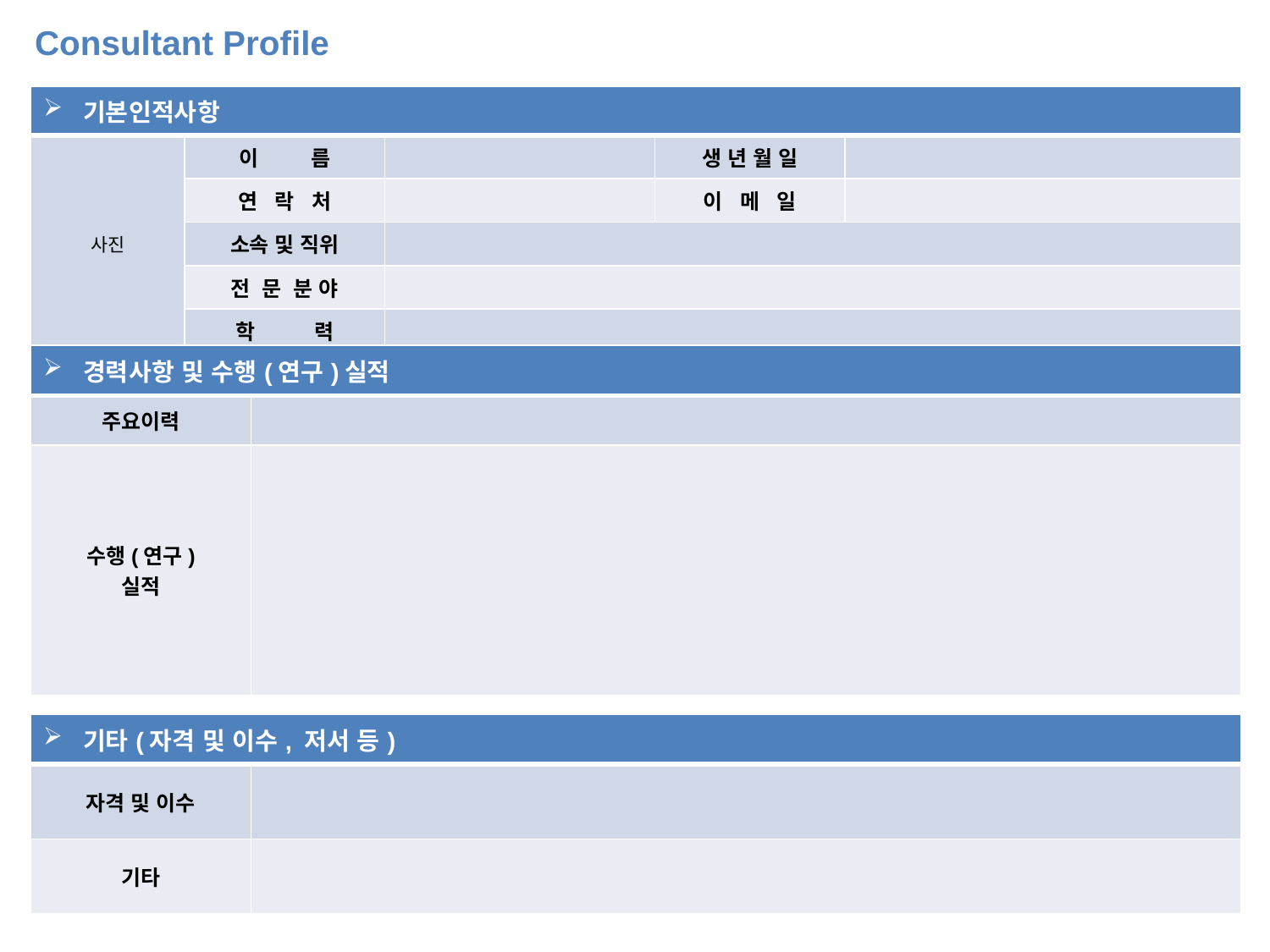

# Consultant Profile
| 기본인적사항 |  |  |  |  |
| --- | --- | --- | --- | --- |
| 사진 | 이 름 |  | 생 년 월 일 |  |
|  | 연 락 처 |  | 이 메 일 |  |
|  | 소속 및 직위 |  |  |  |
|  | 전 문 분 야 |  |  |  |
|  | 학 력 |  |  |  |
| 경력사항 및 수행(연구)실적 |  |
| --- | --- |
| 주요이력 |  |
| 수행(연구) 실적 |  |
| 기타(자격 및 이수, 저서 등) |  |
| --- | --- |
| 자격 및 이수 |  |
| 기타 |  |